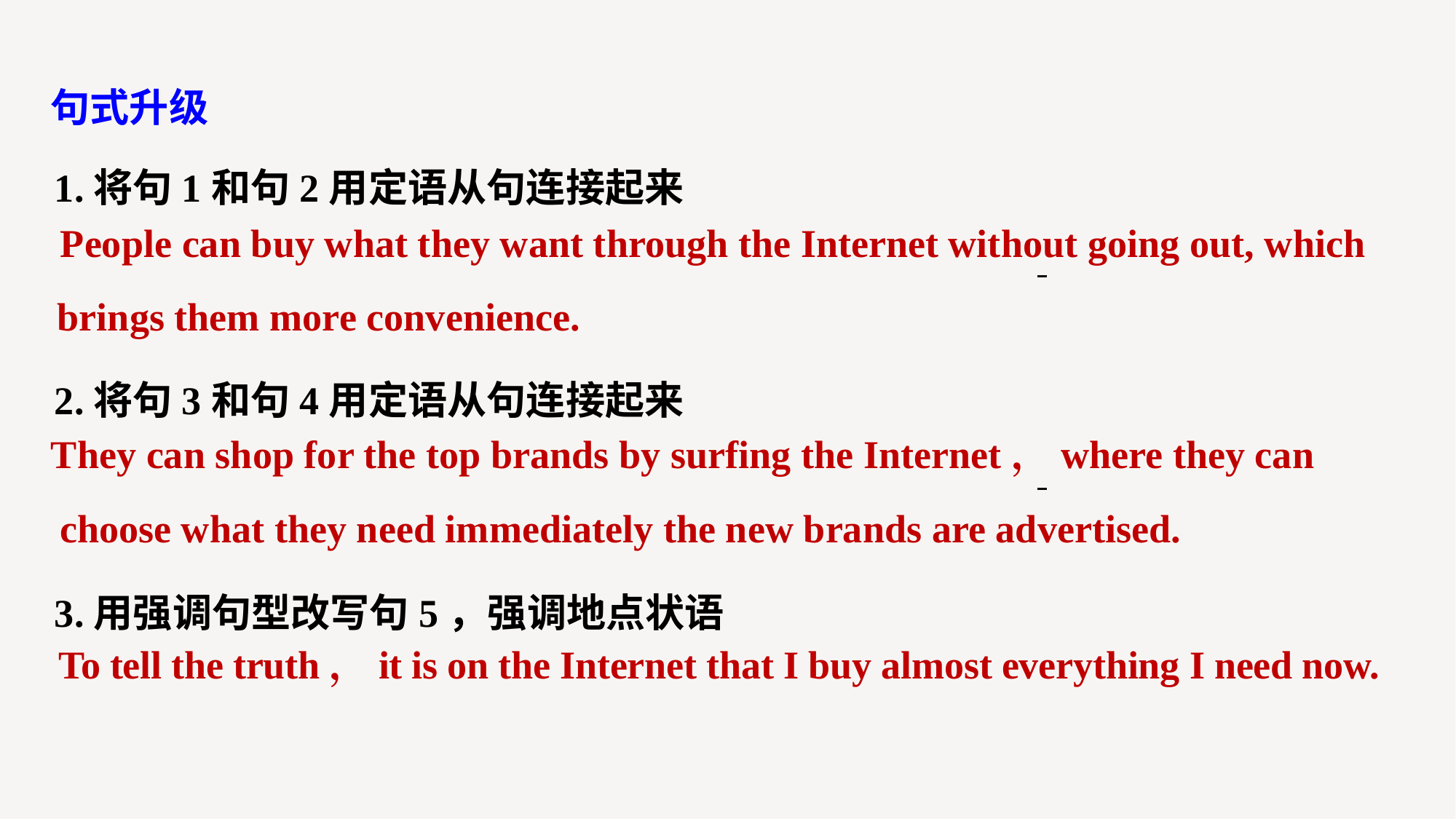

句式升级
1.将句1和句2用定语从句连接起来

2.将句3和句4用定语从句连接起来

3.用强调句型改写句5，强调地点状语

People can buy what they want through the Internet without going out, which
brings them more convenience.
They can shop for the top brands by surfing the Internet，where they can
choose what they need immediately the new brands are advertised.
To tell the truth，it is on the Internet that I buy almost everything I need now.